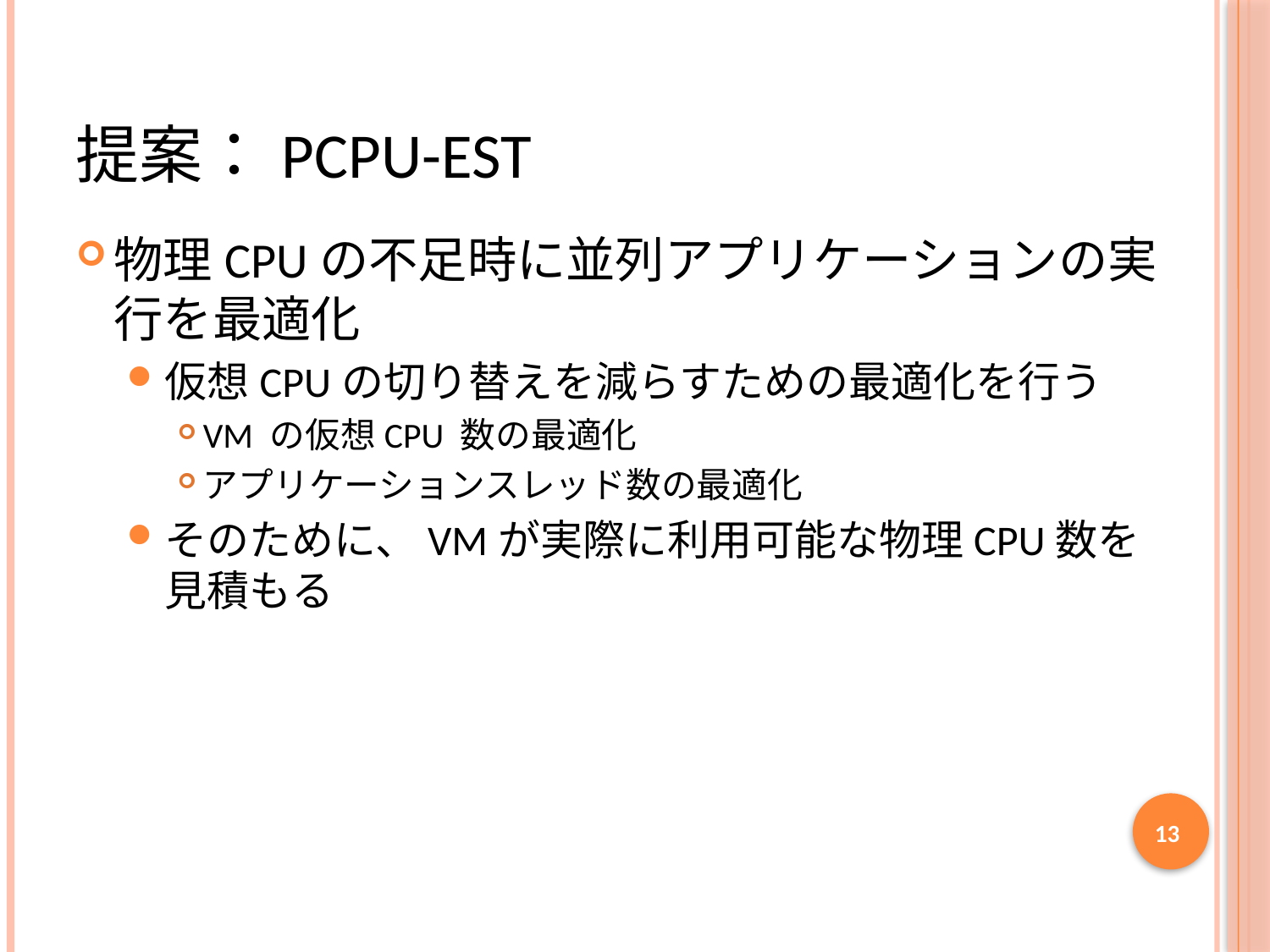

# 提案：pCPU-Est
物理CPUの不足時に並列アプリケーションの実行を最適化
仮想CPUの切り替えを減らすための最適化を行う
VM の仮想CPU 数の最適化
アプリケーションスレッド数の最適化
そのために、VMが実際に利用可能な物理CPU数を見積もる

13